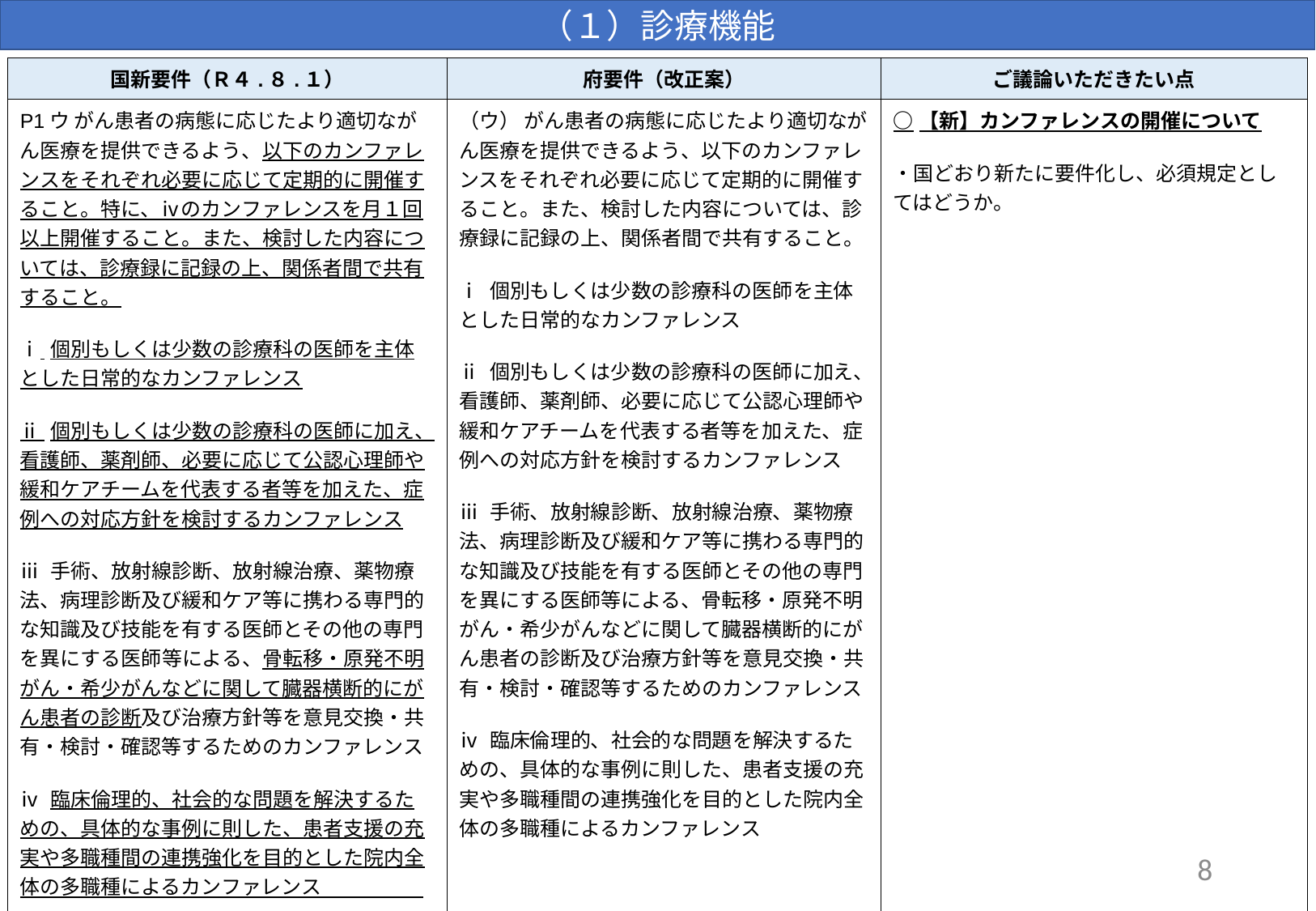

（１）診療機能
| 国新要件（Ｒ４.８.１） | 府要件（改正案） | ご議論いただきたい点 |
| --- | --- | --- |
| P1ウ がん患者の病態に応じたより適切ながん医療を提供できるよう、以下のカンファレンスをそれぞれ必要に応じて定期的に開催すること。特に、ⅳのカンファレンスを月１回以上開催すること。また、検討した内容については、診療録に記録の上、関係者間で共有すること。 ⅰ 個別もしくは少数の診療科の医師を主体とした日常的なカンファレンス ⅱ 個別もしくは少数の診療科の医師に加え、看護師、薬剤師、必要に応じて公認心理師や緩和ケアチームを代表する者等を加えた、症例への対応方針を検討するカンファレンス ⅲ 手術、放射線診断、放射線治療、薬物療法、病理診断及び緩和ケア等に携わる専門的な知識及び技能を有する医師とその他の専門を異にする医師等による、骨転移・原発不明がん・希少がんなどに関して臓器横断的にがん患者の診断及び治療方針等を意見交換・共有・検討・確認等するためのカンファレンス ⅳ 臨床倫理的、社会的な問題を解決するための、具体的な事例に則した、患者支援の充実や多職種間の連携強化を目的とした院内全体の多職種によるカンファレンス | （ウ） がん患者の病態に応じたより適切ながん医療を提供できるよう、以下のカンファレンスをそれぞれ必要に応じて定期的に開催すること。また、検討した内容については、診療録に記録の上、関係者間で共有すること。 ⅰ 個別もしくは少数の診療科の医師を主体とした日常的なカンファレンス ⅱ 個別もしくは少数の診療科の医師に加え、看護師、薬剤師、必要に応じて公認心理師や緩和ケアチームを代表する者等を加えた、症例への対応方針を検討するカンファレンス ⅲ 手術、放射線診断、放射線治療、薬物療法、病理診断及び緩和ケア等に携わる専門的な知識及び技能を有する医師とその他の専門を異にする医師等による、骨転移・原発不明がん・希少がんなどに関して臓器横断的にがん患者の診断及び治療方針等を意見交換・共有・検討・確認等するためのカンファレンス ⅳ 臨床倫理的、社会的な問題を解決するための、具体的な事例に則した、患者支援の充実や多職種間の連携強化を目的とした院内全体の多職種によるカンファレンス | ○【新】カンファレンスの開催について ・国どおり新たに要件化し、必須規定としてはどうか。 |
8